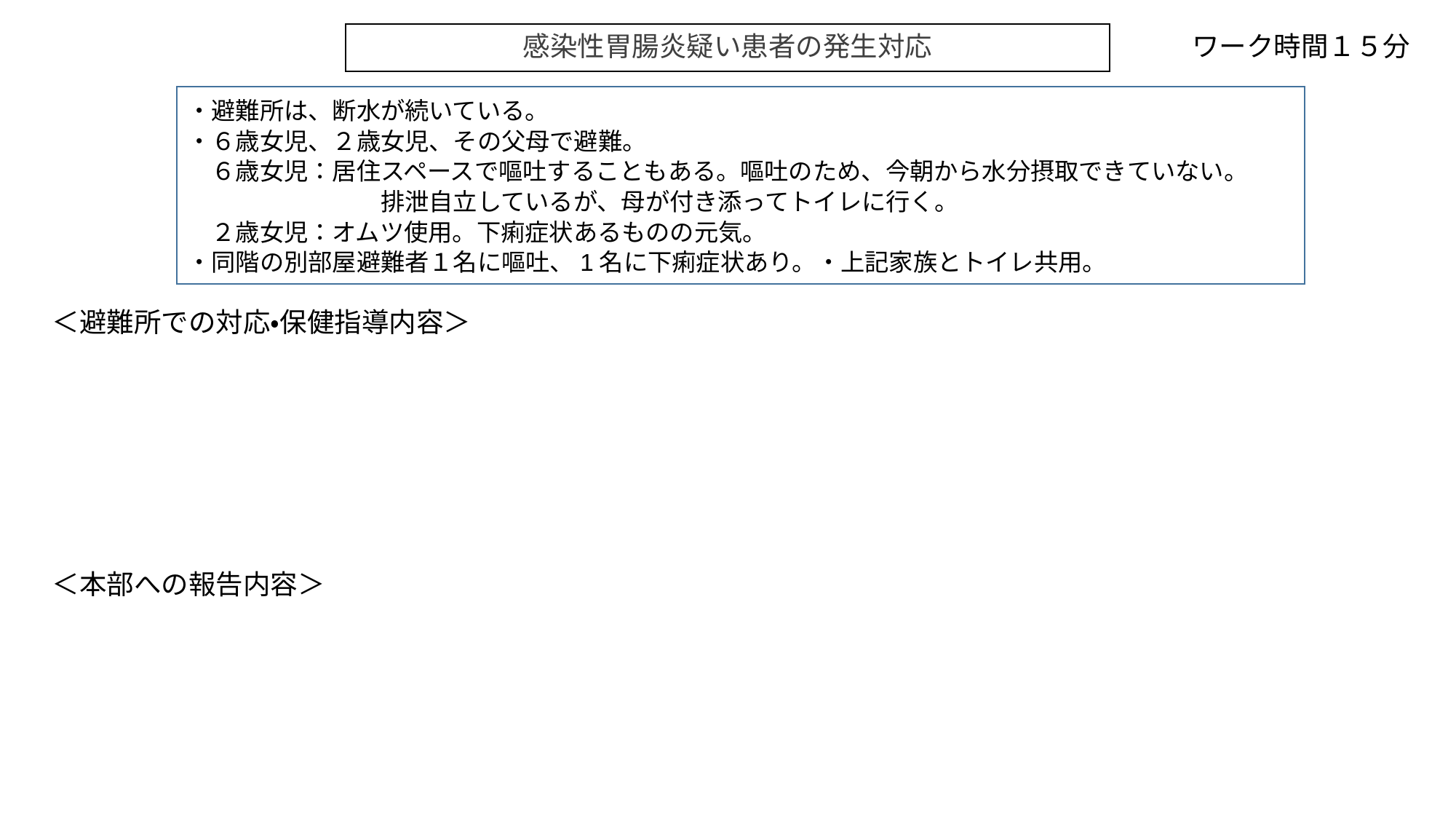

ワーク時間１５分
# 感染性胃腸炎疑い患者の発生対応
・避難所は、断水が続いている。
・６歳女児、２歳女児、その父母で避難。
　６歳女児：居住スペースで嘔吐することもある。嘔吐のため、今朝から水分摂取できていない。
　　　　　　　　排泄自立しているが、母が付き添ってトイレに行く。
　２歳女児：オムツ使用。下痢症状あるものの元気。
・同階の別部屋避難者１名に嘔吐、1名に下痢症状あり。・上記家族とトイレ共用。
＜避難所での対応・保健指導内容＞

＜本部への報告内容＞